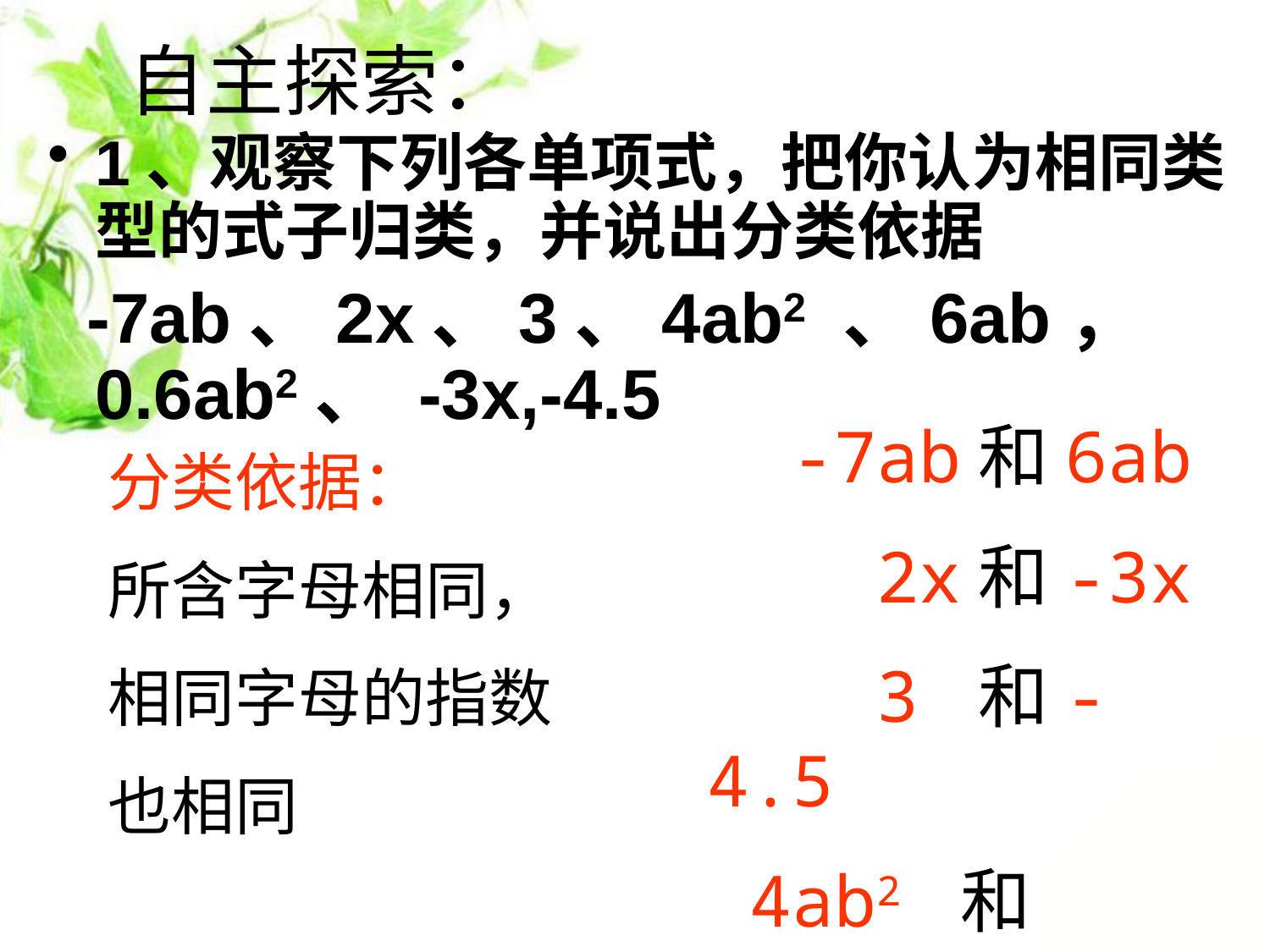

# 自主探索：
1、观察下列各单项式，把你认为相同类型的式子归类，并说出分类依据
  -7ab、2x、3、4ab2 、6ab，  0.6ab2、 -3x,-4.5
  -7ab和6ab
    2x和-3x
    3 和-4.5
 4ab2 和0.6ab2

分类依据：
所含字母相同，
相同字母的指数
也相同